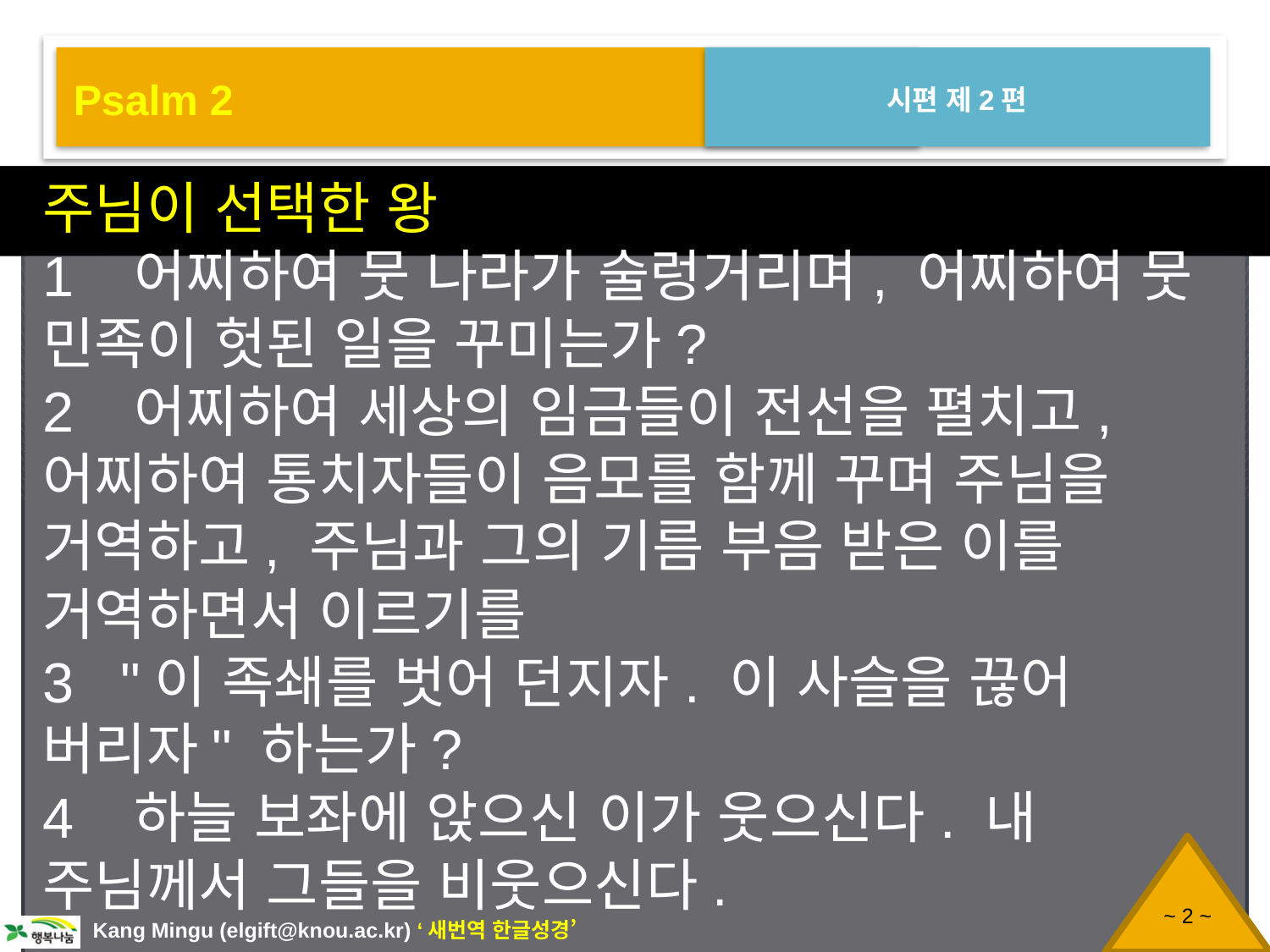

Psalm 2
시편 제2편
주님이 선택한 왕
1   어찌하여 뭇 나라가 술렁거리며, 어찌하여 뭇 민족이 헛된 일을 꾸미는가?
2   어찌하여 세상의 임금들이 전선을 펼치고, 어찌하여 통치자들이 음모를 함께 꾸며 주님을 거역하고, 주님과 그의 기름 부음 받은 이를 거역하면서 이르기를
3   "이 족쇄를 벗어 던지자. 이 사슬을 끊어 버리자" 하는가?
4   하늘 보좌에 앉으신 이가 웃으신다. 내 주님께서 그들을 비웃으신다.